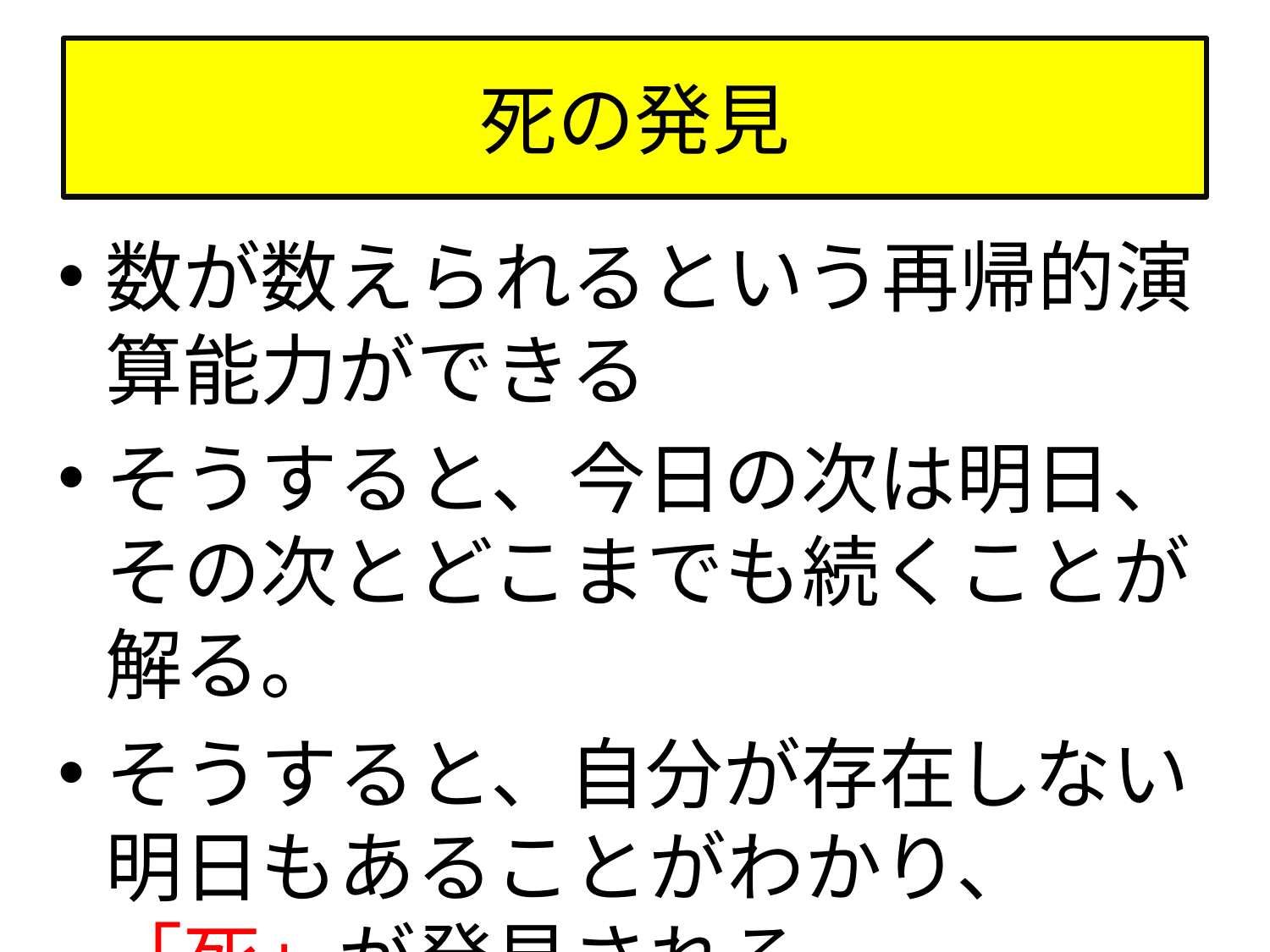

# 死の発見
数が数えられるという再帰的演算能力ができる
そうすると、今日の次は明日、その次とどこまでも続くことが解る。
そうすると、自分が存在しない明日もあることがわかり、「死」が発見される